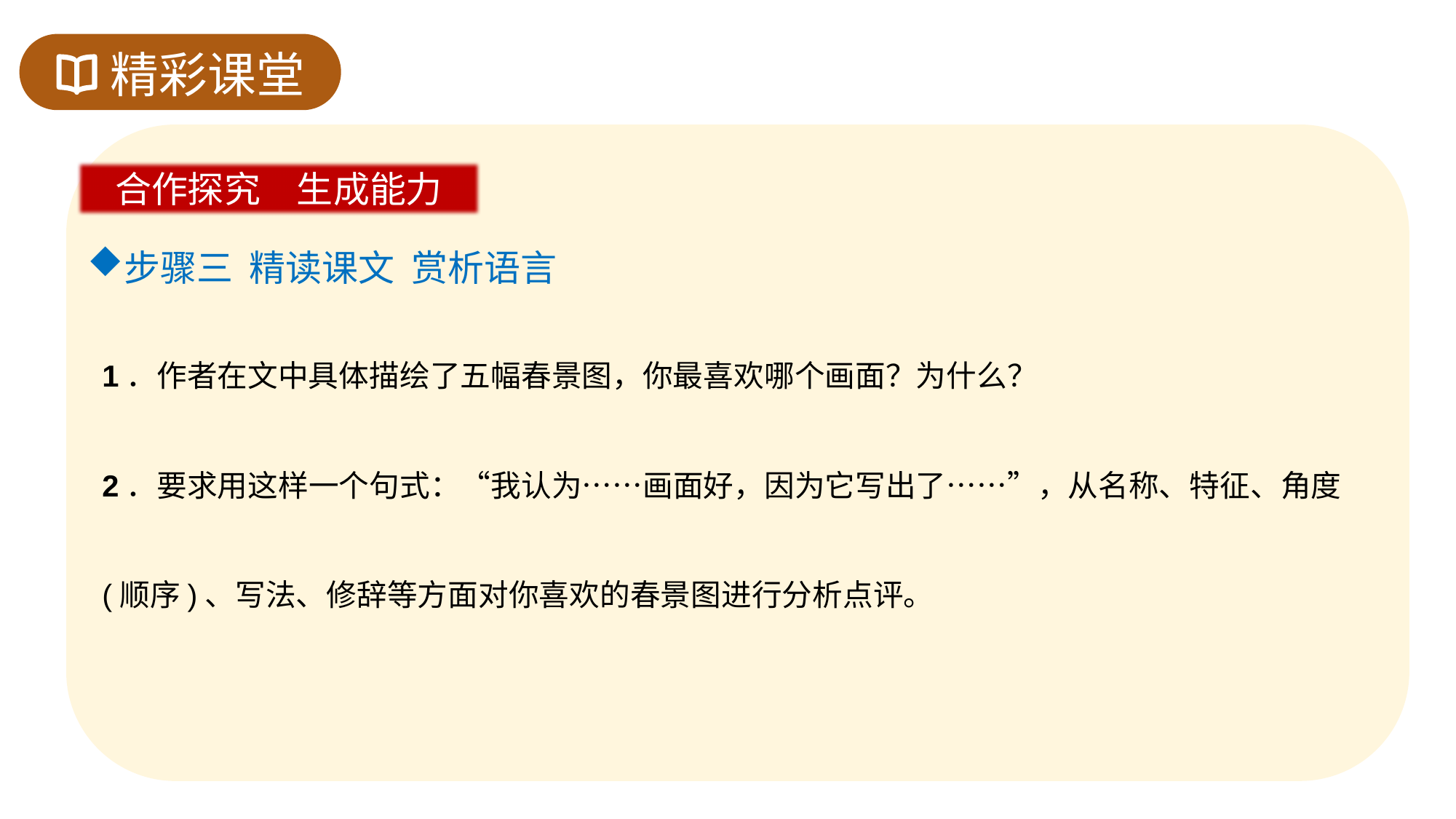

精彩课堂

合作探究　生成能力
步骤三  精读课文  赏析语言
1．作者在文中具体描绘了五幅春景图，你最喜欢哪个画面？为什么？
2．要求用这样一个句式：“我认为……画面好，因为它写出了……”，从名称、特征、角度(顺序)、写法、修辞等方面对你喜欢的春景图进行分析点评。